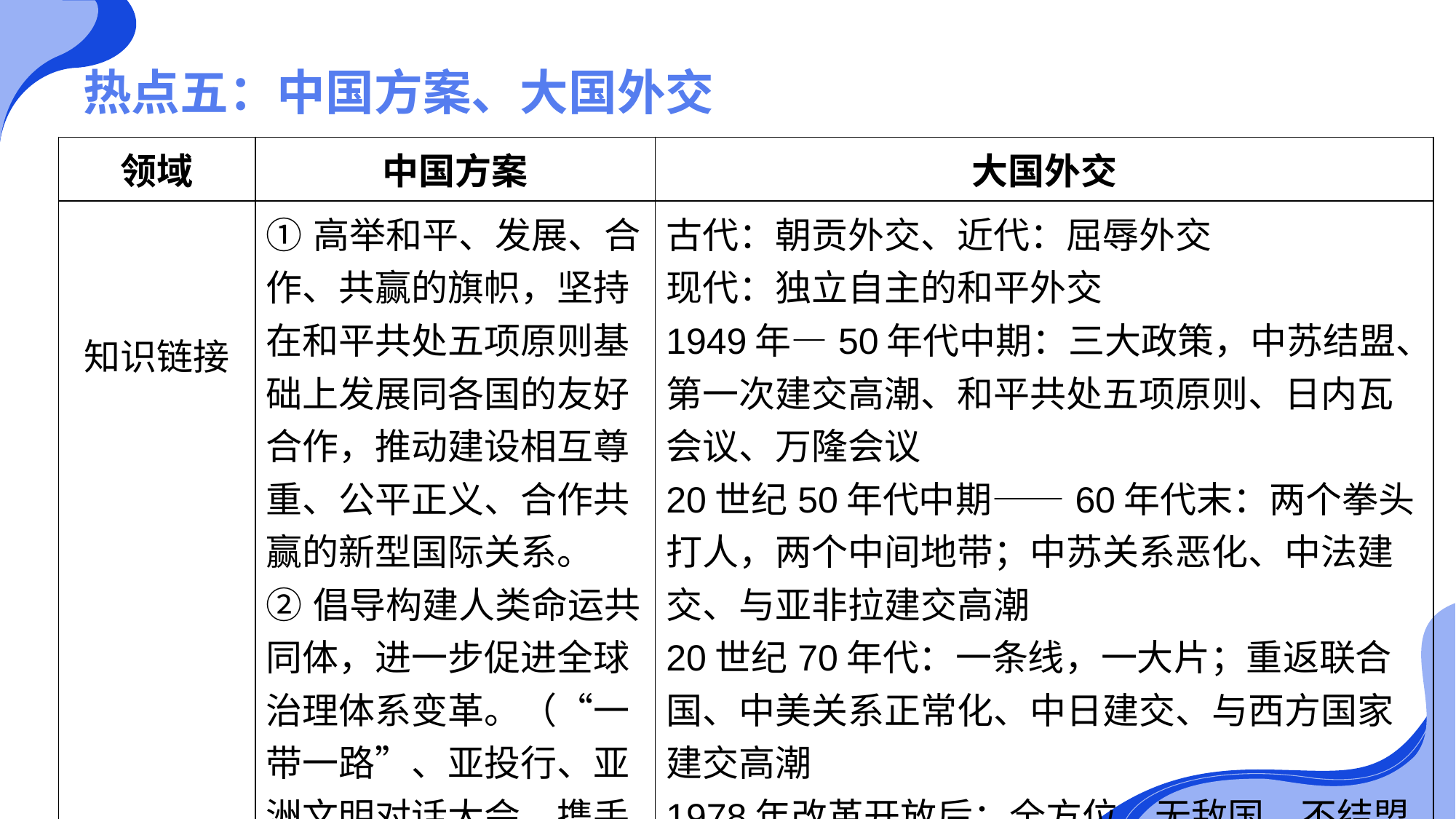

# 热点五：中国方案、大国外交
| 领域 | 中国方案 | 大国外交 |
| --- | --- | --- |
| 知识链接 | ①高举和平、发展、合作、共赢的旗帜，坚持在和平共处五项原则基础上发展同各国的友好合作，推动建设相互尊重、公平正义、合作共赢的新型国际关系。 ②倡导构建人类命运共同体，进一步促进全球治理体系变革。（“一带一路”、亚投行、亚洲文明对话大会、携手对抗新冠疫情等） | 古代：朝贡外交、近代：屈辱外交 现代：独立自主的和平外交 1949年—50年代中期：三大政策，中苏结盟、第一次建交高潮、和平共处五项原则、日内瓦会议、万隆会议 20世纪50年代中期——60年代末：两个拳头打人，两个中间地带；中苏关系恶化、中法建交、与亚非拉建交高潮 20世纪70年代：一条线，一大片；重返联合国、中美关系正常化、中日建交、与西方国家建交高潮 1978年改革开放后：全方位、无敌国、不结盟 2012中共十八大以来：特色大国外交 |